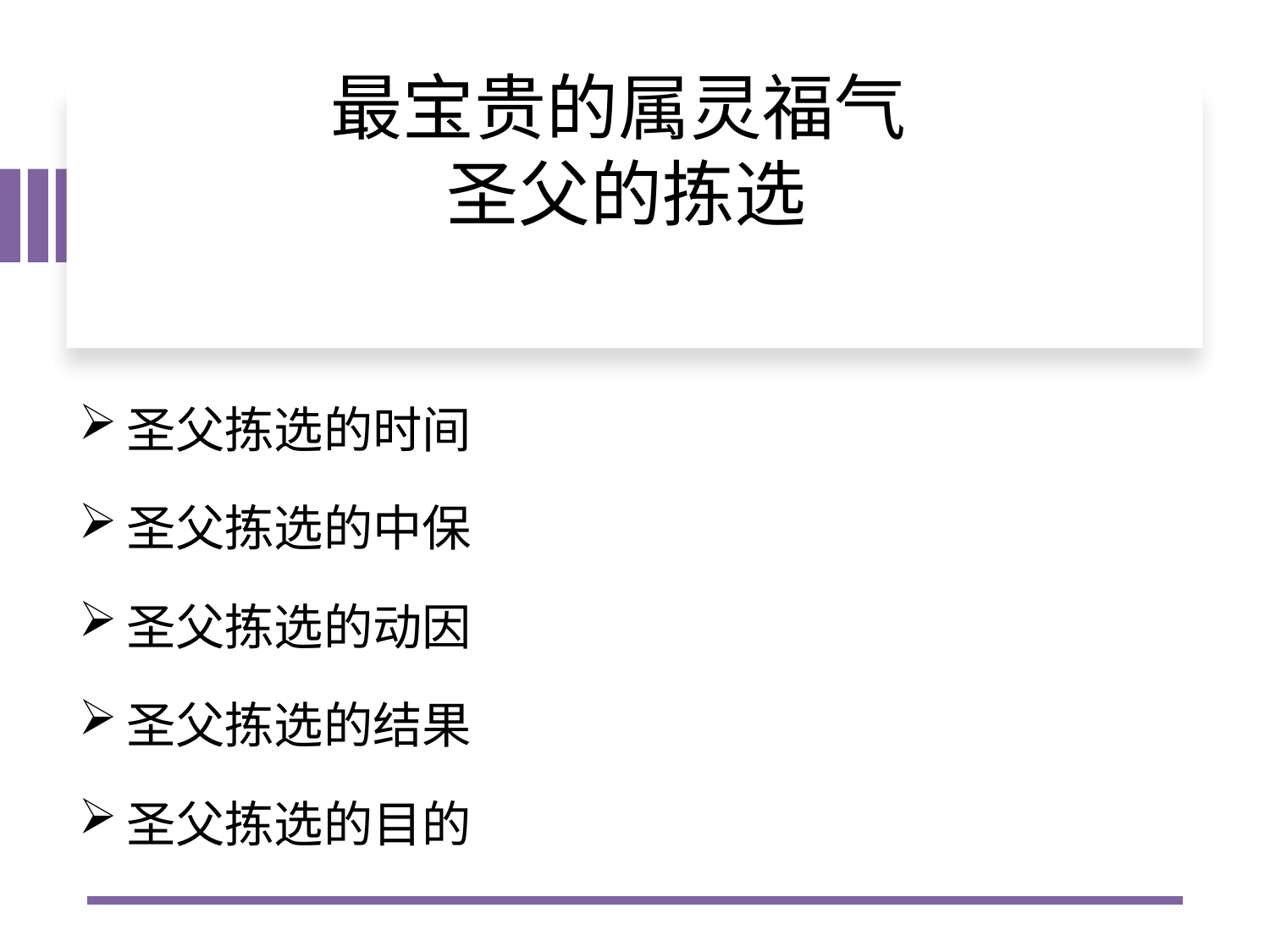

# 最宝贵的属灵福气 圣父的拣选

圣父拣选的时间
圣父拣选的中保
圣父拣选的动因
圣父拣选的结果
圣父拣选的目的